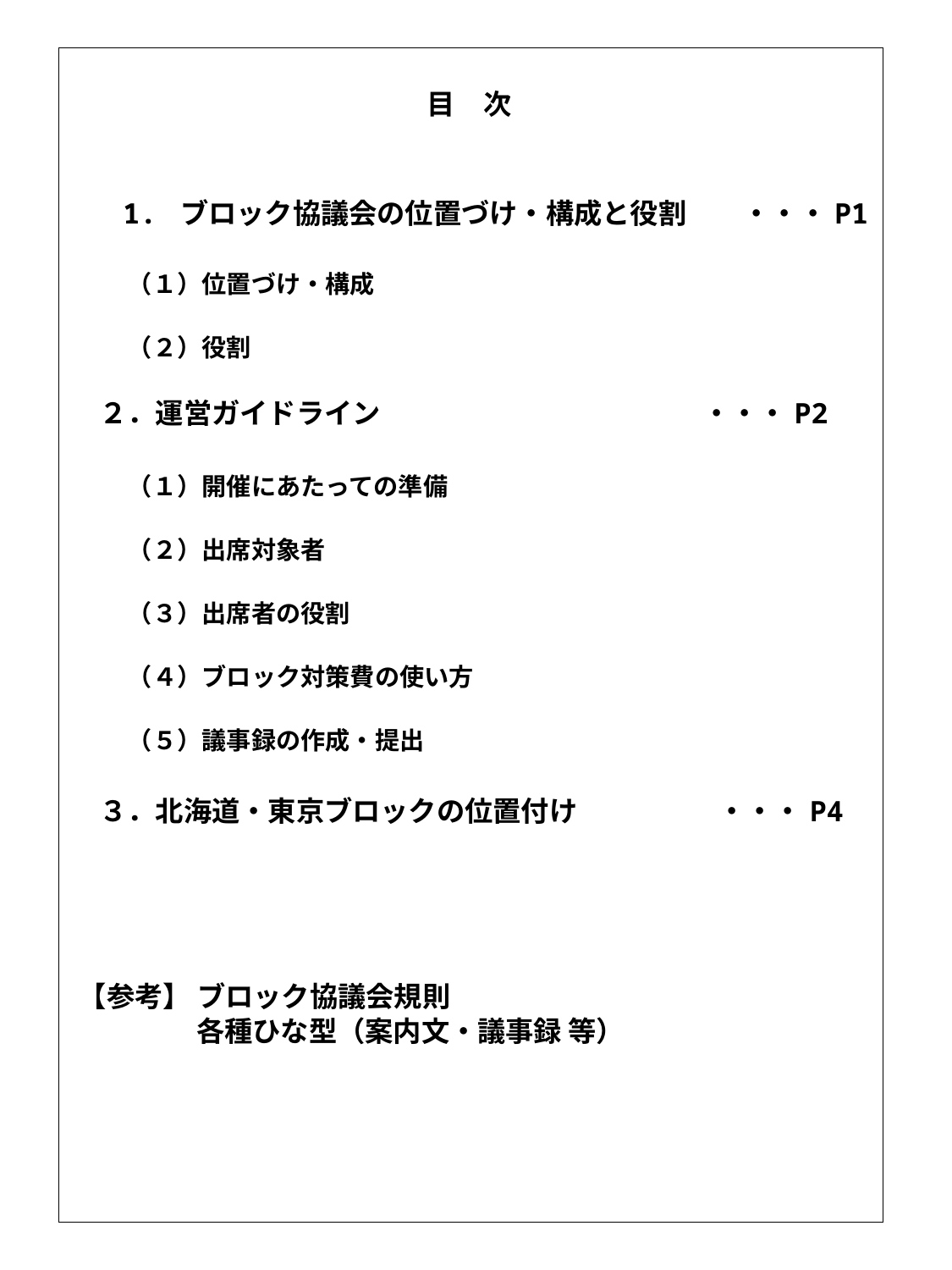

# 1. ブロック協議会の位置づけ・構成と役割　　・・・P1 　　　 　　（１）位置づけ・構成 　　 　　（２）役割 　２．運営ガイドライン　　　　　　  　　　　　・・・P2 　　（１）開催にあたっての準備 　　（２）出席対象者 　　（３）出席者の役割 　　（４）ブロック対策費の使い方 　　（５）議事録の作成・提出 　３．北海道・東京ブロックの位置付け　　　　　・・・P4 　　　　　　　　　　　　　 【参考】 ブロック協議会規則 　　　　  各種ひな型（案内文・議事録 等）
目　次